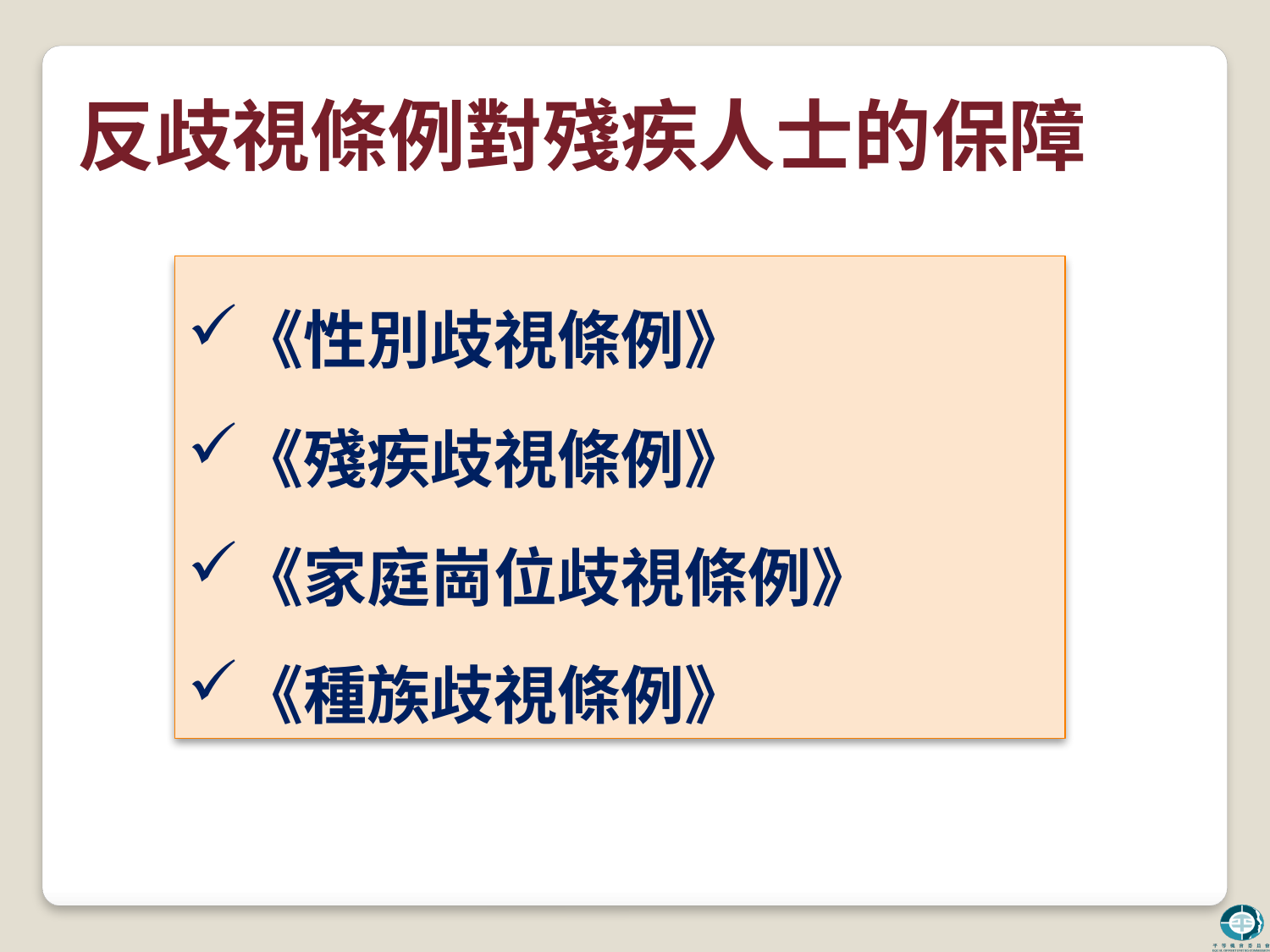

# 反歧視條例對殘疾人士的保障
《性別歧視條例》
《殘疾歧視條例》
《家庭崗位歧視條例》
《種族歧視條例》